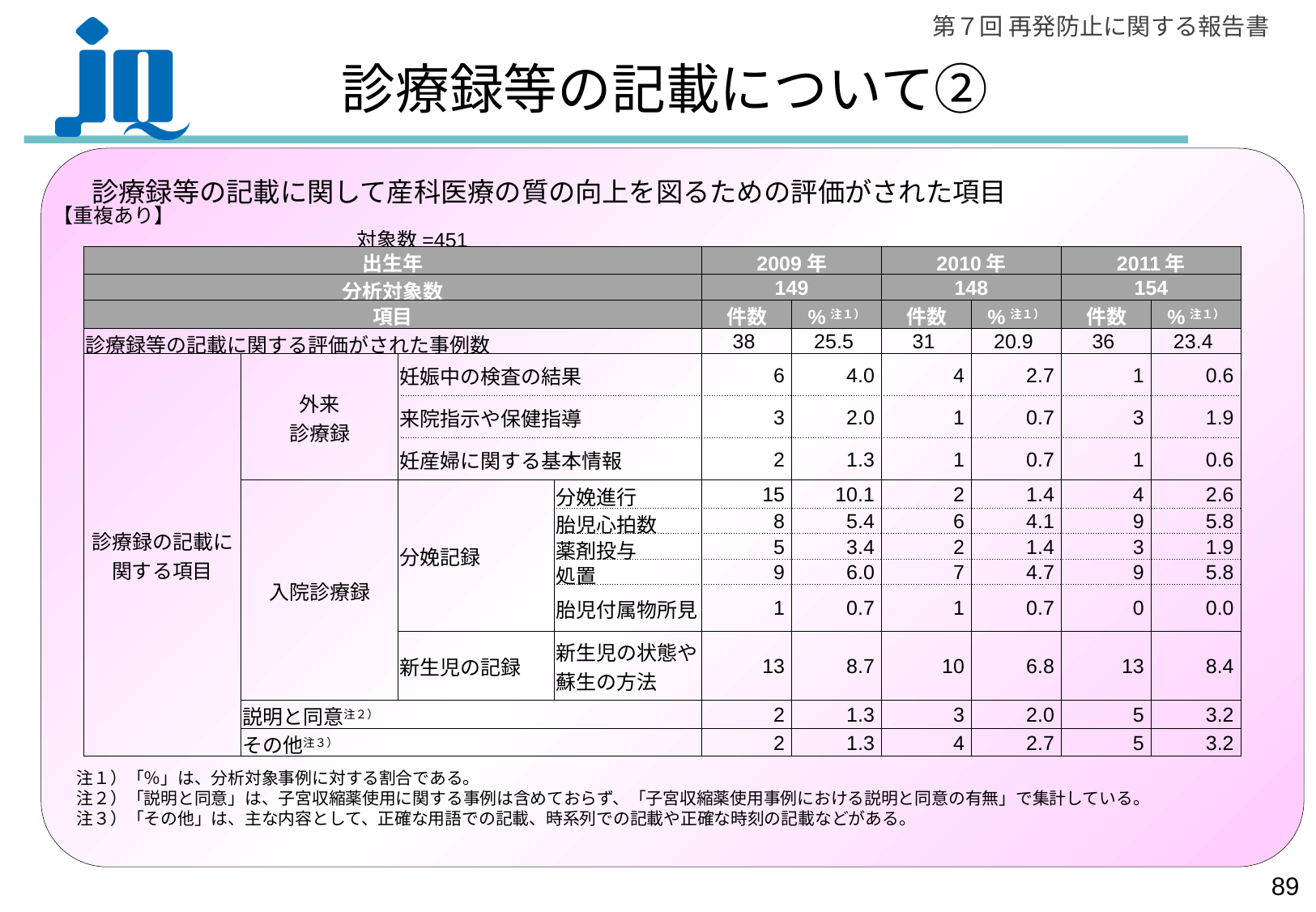

診療録等の記載について②

診療録等の記載に関して産科医療の質の向上を図るための評価がされた項目
【重複あり】　　　　　　　　　　　　　　　　　　　　　　　　　　　　　　　　　　　　　　　　　　　　　　　　　　　　　　　　　　　　　　　　　　対象数=451
| 出生年 |  |  |  | 2009年 |  | 2010年 |  | 2011年 |  |
| --- | --- | --- | --- | --- | --- | --- | --- | --- | --- |
| 分析対象数 |  |  |  | 149 |  | 148 |  | 154 |  |
| 項目 |  |  |  | 件数 | %注１） | 件数 | %注１） | 件数 | %注１） |
| 診療録等の記載に関する評価がされた事例数 |  |  |  | 38 | 25.5 | 31 | 20.9 | 36 | 23.4 |
| 診療録の記載に関する項目 | 外来 診療録 | 妊娠中の検査の結果 |  | 6 | 4.0 | 4 | 2.7 | 1 | 0.6 |
|  |  | 来院指示や保健指導 |  | 3 | 2.0 | 1 | 0.7 | 3 | 1.9 |
|  |  | 妊産婦に関する基本情報 |  | 2 | 1.3 | 1 | 0.7 | 1 | 0.6 |
|  | 入院診療録 | 分娩記録 | 分娩進行 | 15 | 10.1 | 2 | 1.4 | 4 | 2.6 |
|  |  |  | 胎児心拍数 | 8 | 5.4 | 6 | 4.1 | 9 | 5.8 |
|  |  |  | 薬剤投与 | 5 | 3.4 | 2 | 1.4 | 3 | 1.9 |
|  |  |  | 処置 | 9 | 6.0 | 7 | 4.7 | 9 | 5.8 |
|  |  |  | 胎児付属物所見 | 1 | 0.7 | 1 | 0.7 | 0 | 0.0 |
|  |  | 新生児の記録 | 新生児の状態や 蘇生の方法 | 13 | 8.7 | 10 | 6.8 | 13 | 8.4 |
|  | 説明と同意注２） |  |  | 2 | 1.3 | 3 | 2.0 | 5 | 3.2 |
|  | その他注３） |  |  | 2 | 1.3 | 4 | 2.7 | 5 | 3.2 |
注１）「％」は、分析対象事例に対する割合である。
注２）「説明と同意」は、子宮収縮薬使用に関する事例は含めておらず、「子宮収縮薬使用事例における説明と同意の有無」で集計している。
注３）「その他」は、主な内容として、正確な用語での記載、時系列での記載や正確な時刻の記載などがある。
89